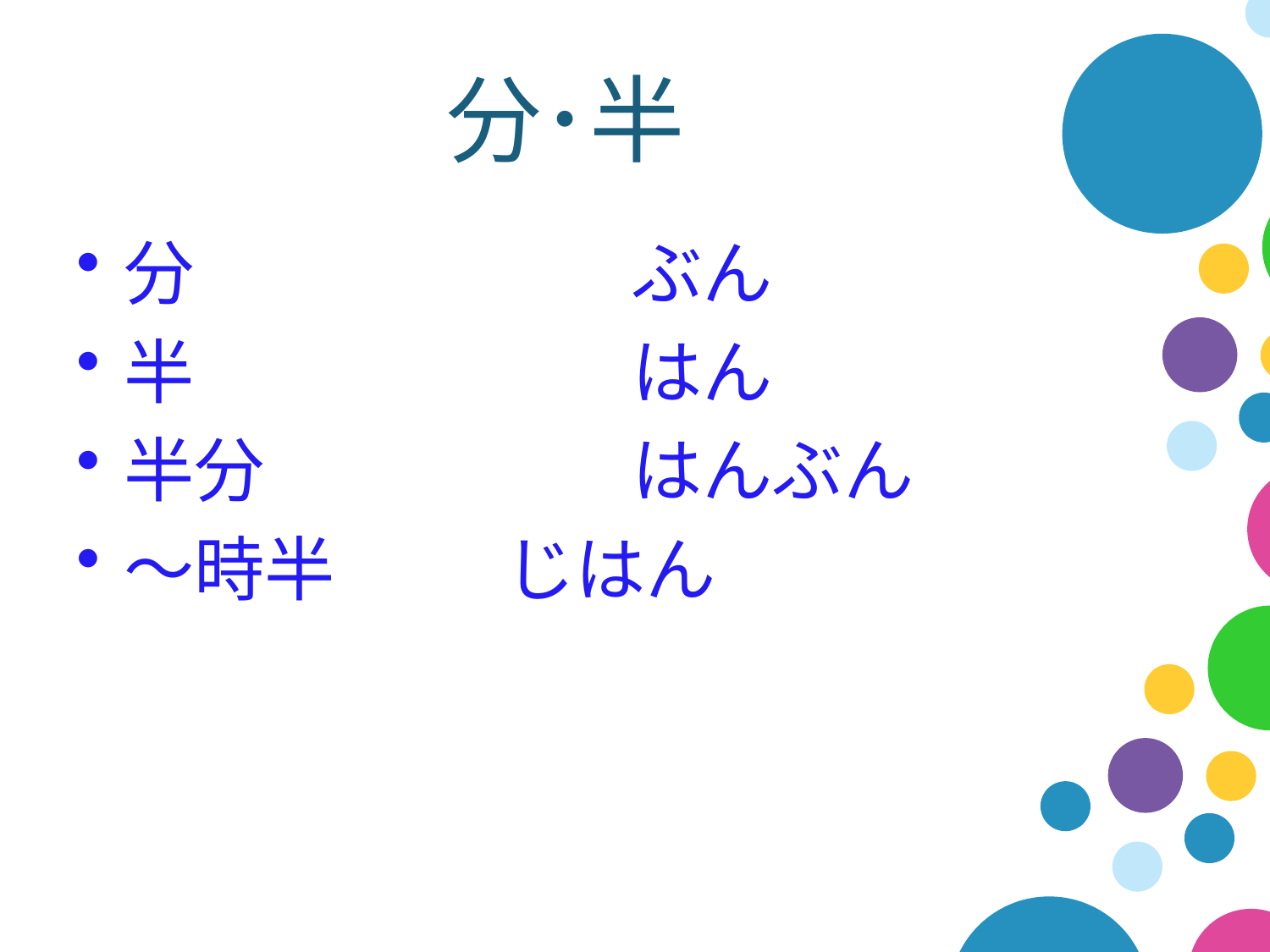

# 分･半
分				ぶん
半				はん
半分			はんぶん
～時半		じはん